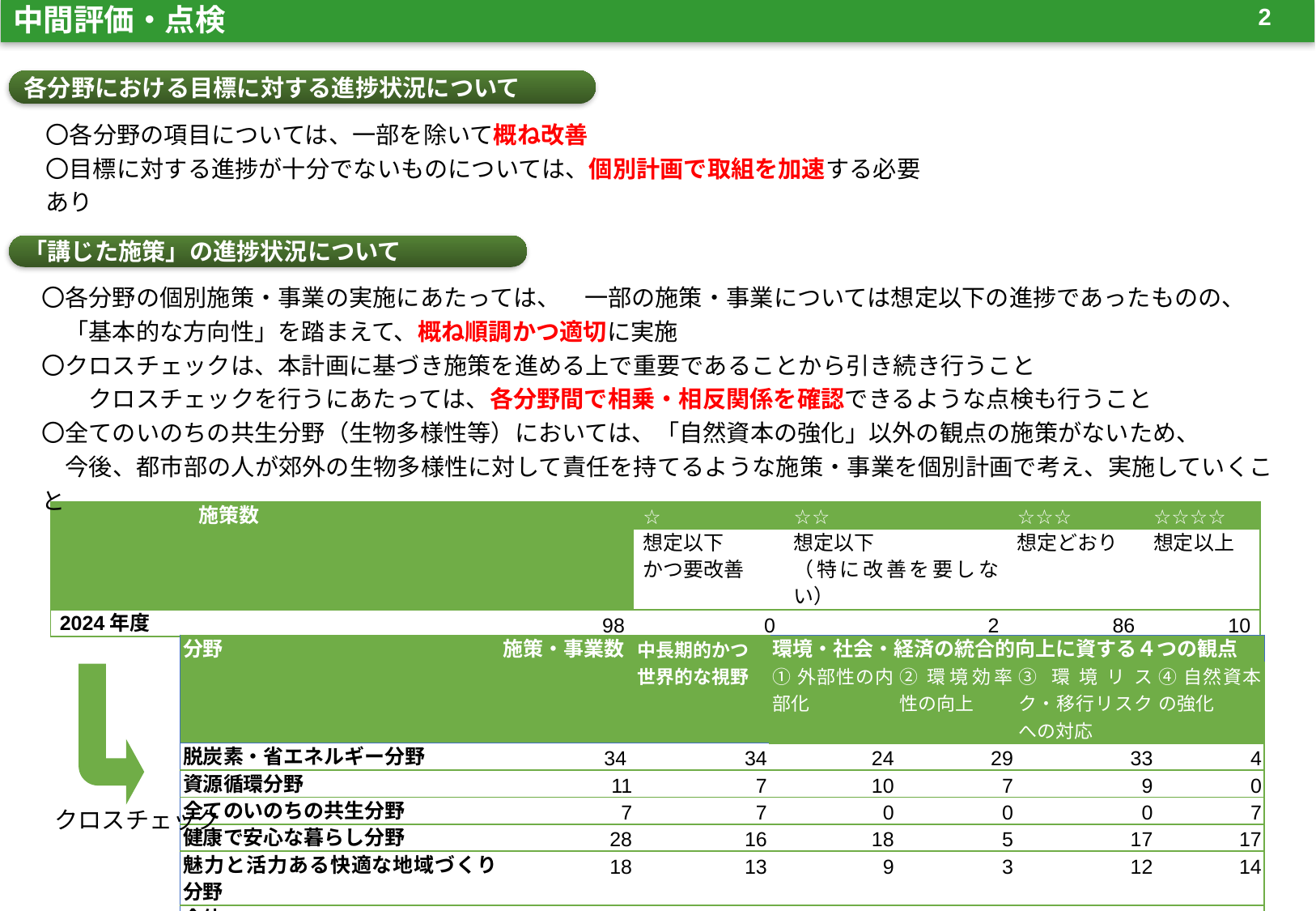

中間評価・点検
2
各分野における目標に対する進捗状況について
〇各分野の項目については、一部を除いて概ね改善
〇目標に対する進捗が十分でないものについては、個別計画で取組を加速する必要あり
「講じた施策」の進捗状況について
〇各分野の個別施策・事業の実施にあたっては、　一部の施策・事業については想定以下の進捗であったものの、
　「基本的な方向性」を踏まえて、概ね順調かつ適切に実施
〇クロスチェックは、本計画に基づき施策を進める上で重要であることから引き続き行うこと
　　クロスチェックを行うにあたっては、各分野間で相乗・相反関係を確認できるような点検も行うこと
〇全てのいのちの共生分野（生物多様性等）においては、「自然資本の強化」以外の観点の施策がないため、
　今後、都市部の人が郊外の生物多様性に対して責任を持てるような施策・事業を個別計画で考え、実施していくこと
|  | 施策数 | ☆ | ☆☆ | ☆☆☆ | ☆☆☆☆ |
| --- | --- | --- | --- | --- | --- |
|  |  | 想定以下 かつ要改善 | 想定以下 （特に改善を要しない） | 想定どおり | 想定以上 |
| 2024年度 | 98 | 0 | 2 | 86 | 10 |
| 分野 | 施策・事業数 | 中長期的かつ 世界的な視野 | 環境・社会・経済の統合的向上に資する４つの観点 |  |  |  |
| --- | --- | --- | --- | --- | --- | --- |
|  |  |  | ①外部性の内部化 | ②環境効率性の向上 | ③環境リスク・移行リスクへの対応 | ④自然資本の強化 |
| 脱炭素・省エネルギー分野 | 34 | 34 | 24 | 29 | 33 | 4 |
| 資源循環分野 | 11 | 7 | 10 | 7 | 9 | 0 |
| 全てのいのちの共生分野 | 7 | 7 | 0 | 0 | 0 | 7 |
| 健康で安心な暮らし分野 | 28 | 16 | 18 | 5 | 17 | 17 |
| 魅力と活力ある快適な地域づくり分野 | 18 | 13 | 9 | 3 | 12 | 14 |
| 全体 | 98 | 77 | 61 | 44 | 71 | 42 |

クロスチェック